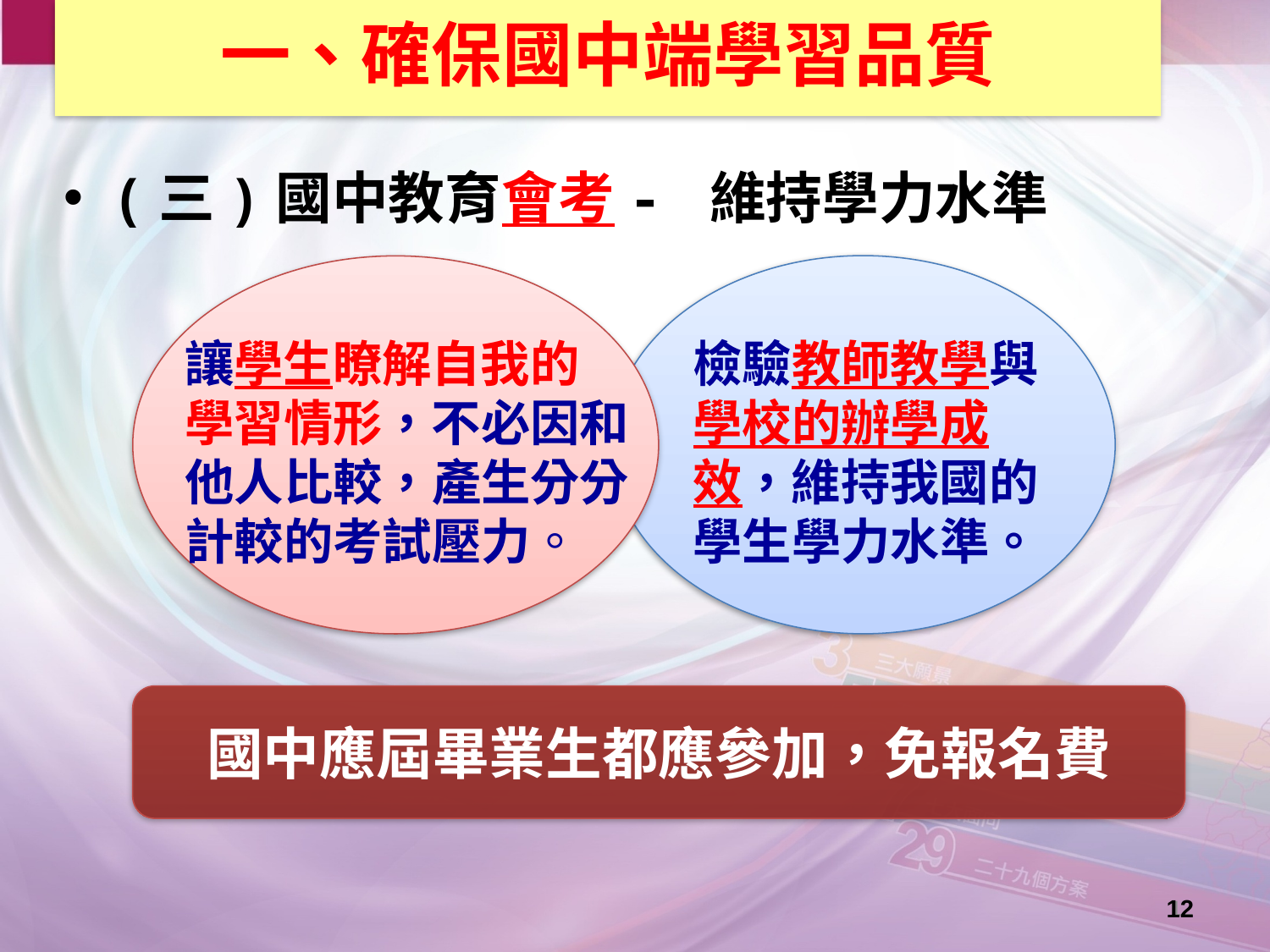

一、確保國中端學習品質
(三)國中教育會考- 維持學力水準

讓學生瞭解自我的
學習情形，不必因和他人比較，產生分分計較的考試壓力。
檢驗教師教學與學校的辦學成效，維持我國的學生學力水準。
國中應屆畢業生都應參加，免報名費
12
12